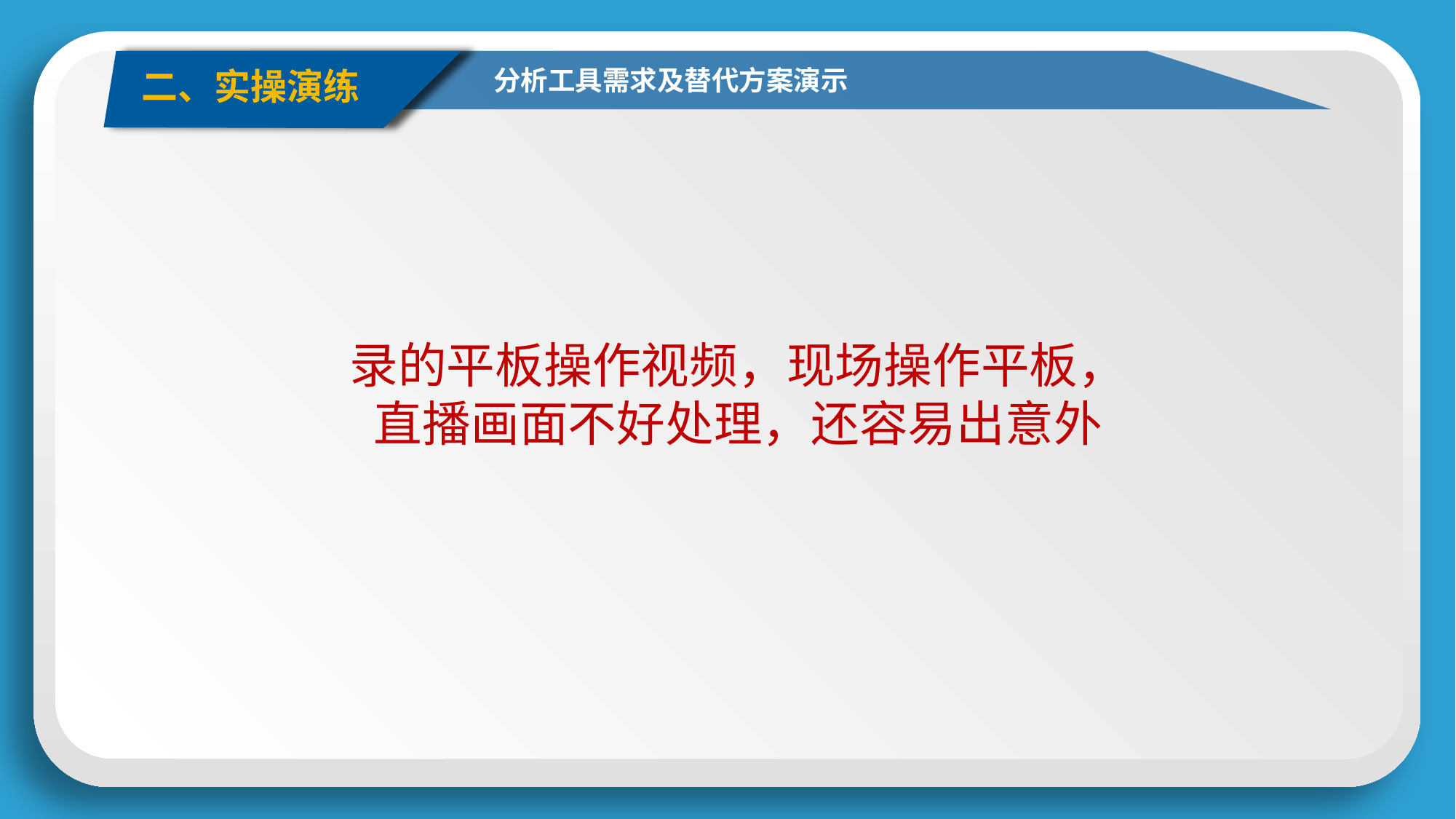

分析工具需求及替代方案演示
二、实操演练
录的平板操作视频，现场操作平板，直播画面不好处理，还容易出意外